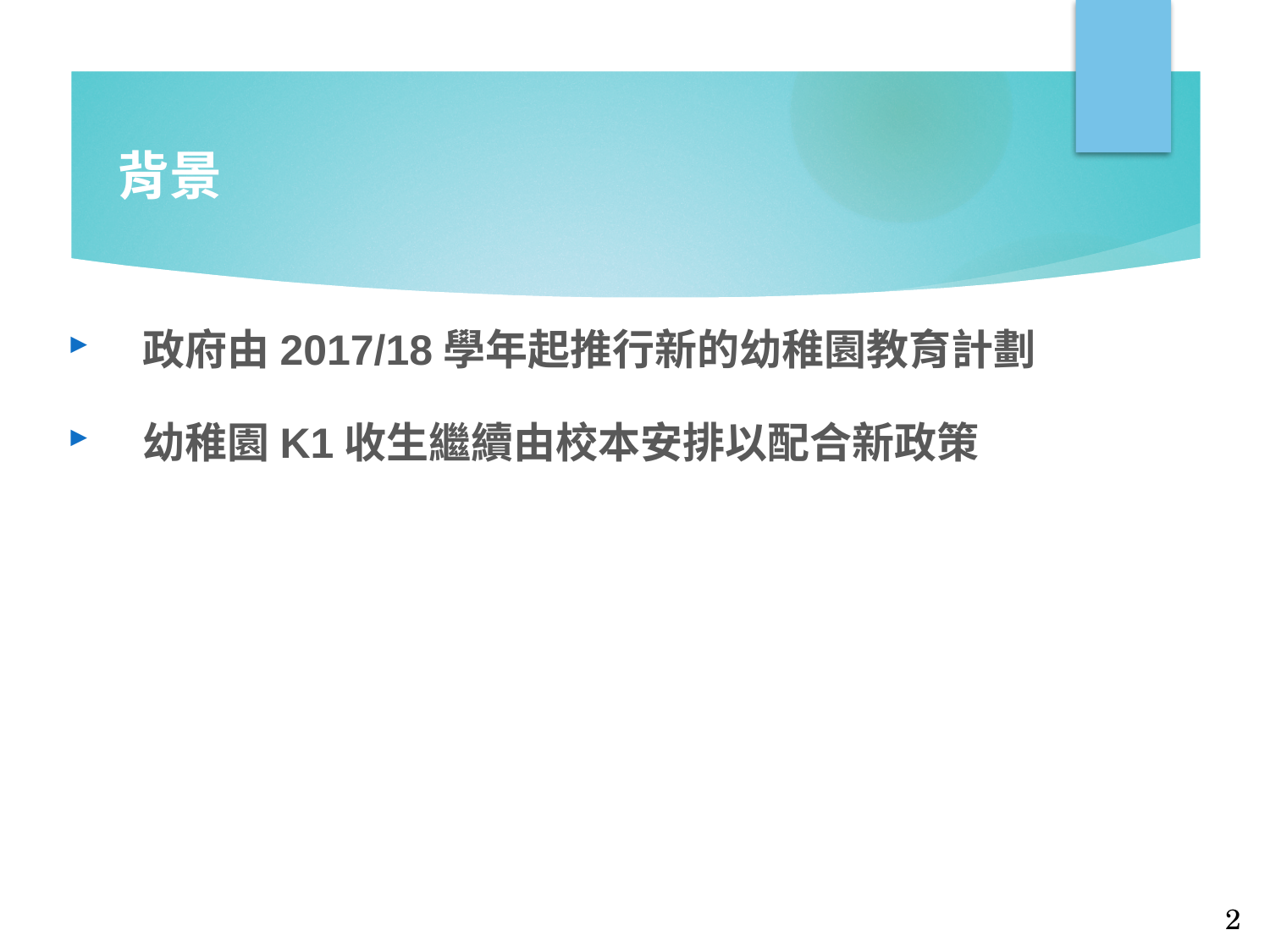

# 背景
政府由2017/18學年起推行新的幼稚園教育計劃
幼稚園K1收生繼續由校本安排以配合新政策

2